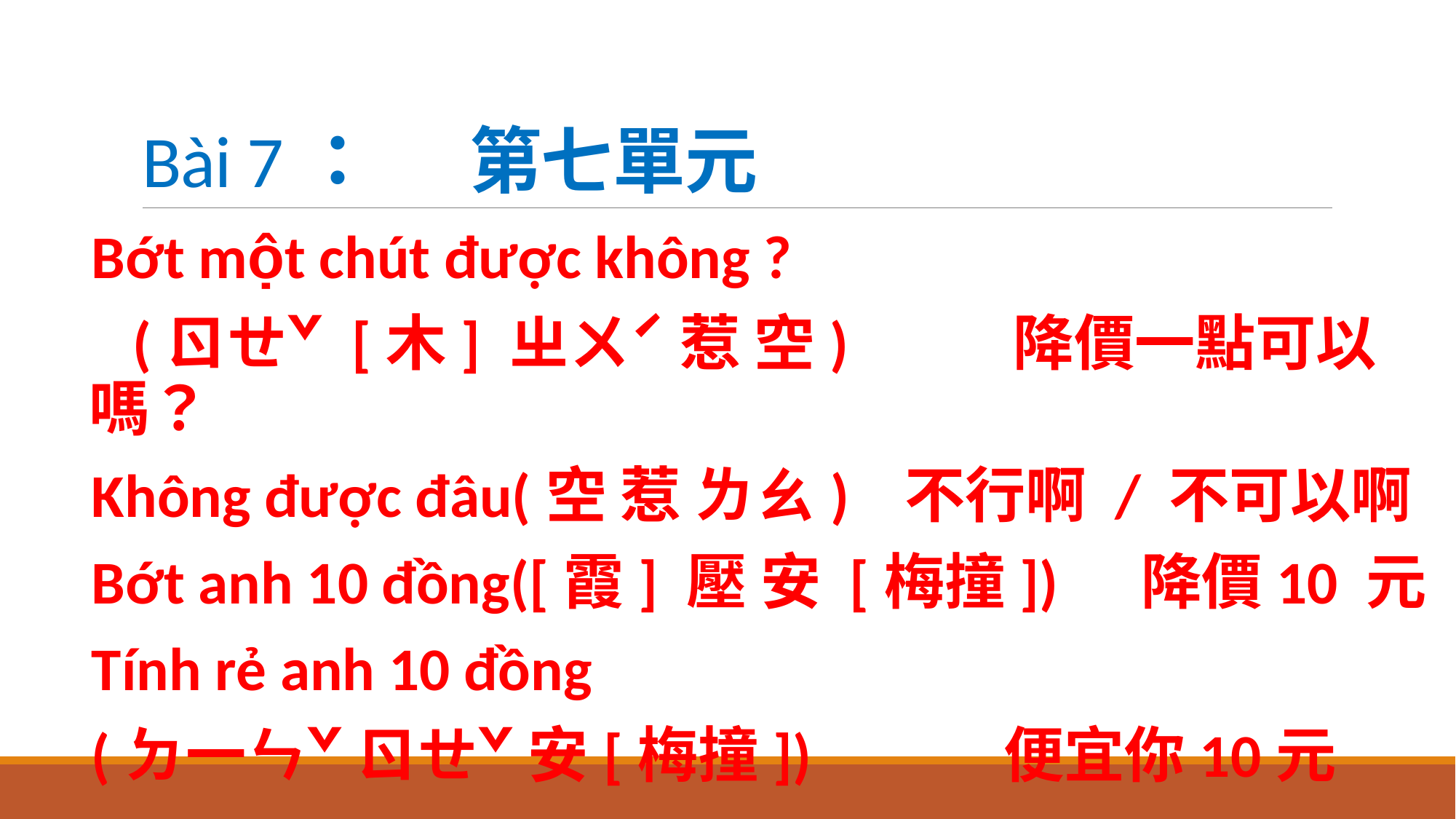

# Bài 7：	第七單元
Bớt một chút được không ?
   (ㄖㄝˇ [木] ㄓㄨˊ 惹 空)           降價一點可以嗎？
Không được đâu(空 惹 ㄌㄠ)   不行啊 / 不可以啊
Bớt anh 10 đồng([霞] 壓 安 [梅撞])     降價10 元
Tính rẻ anh 10 đồng
(ㄉ一ㄣˇ ㄖㄝˇ 安[梅撞])             便宜你10元